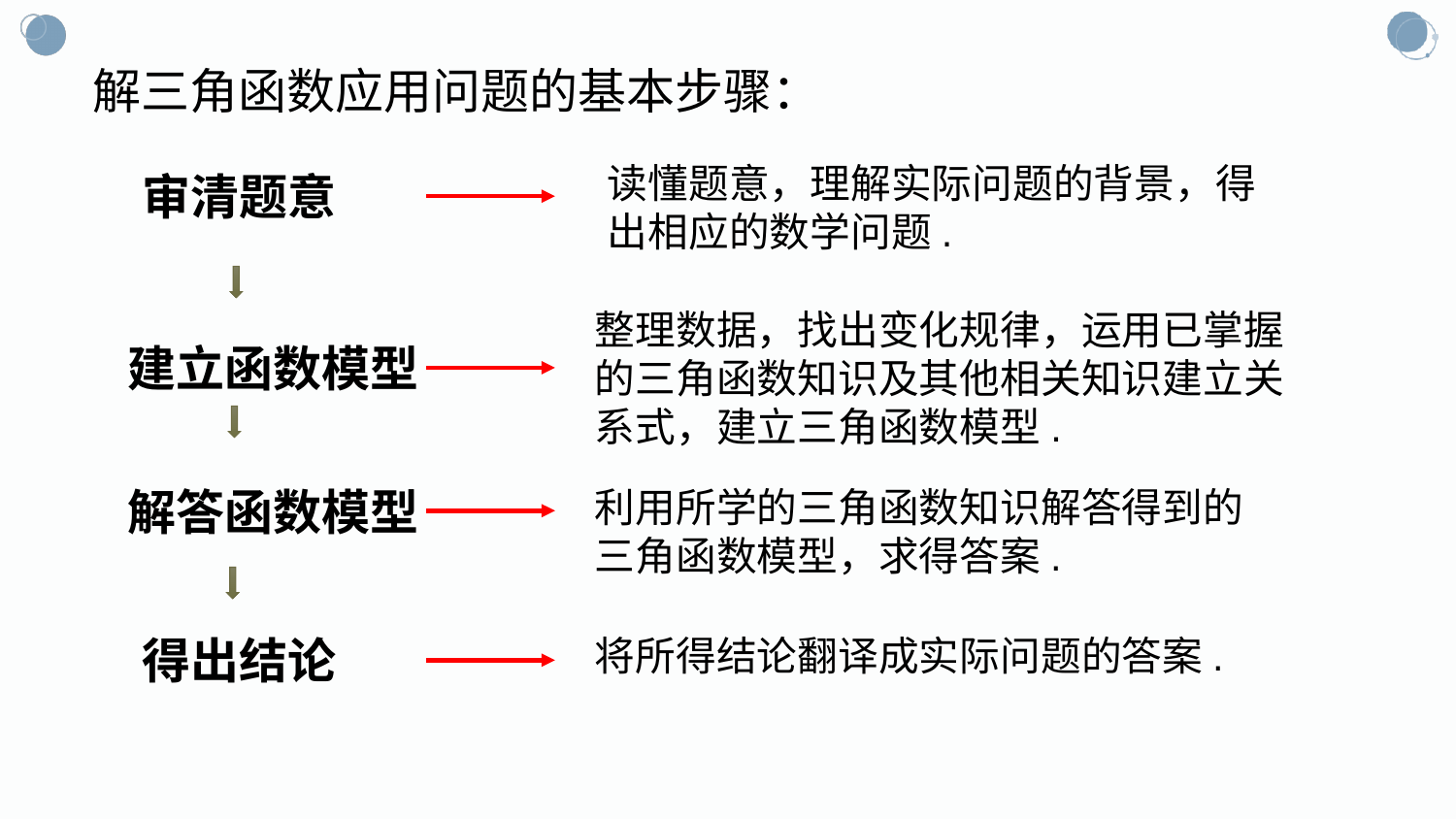

解三角函数应用问题的基本步骤：
读懂题意，理解实际问题的背景，得出相应的数学问题.
审清题意

整理数据，找出变化规律，运用已掌握的三角函数知识及其他相关知识建立关系式，建立三角函数模型.
建立函数模型

解答函数模型
利用所学的三角函数知识解答得到的三角函数模型，求得答案.

得出结论
将所得结论翻译成实际问题的答案.